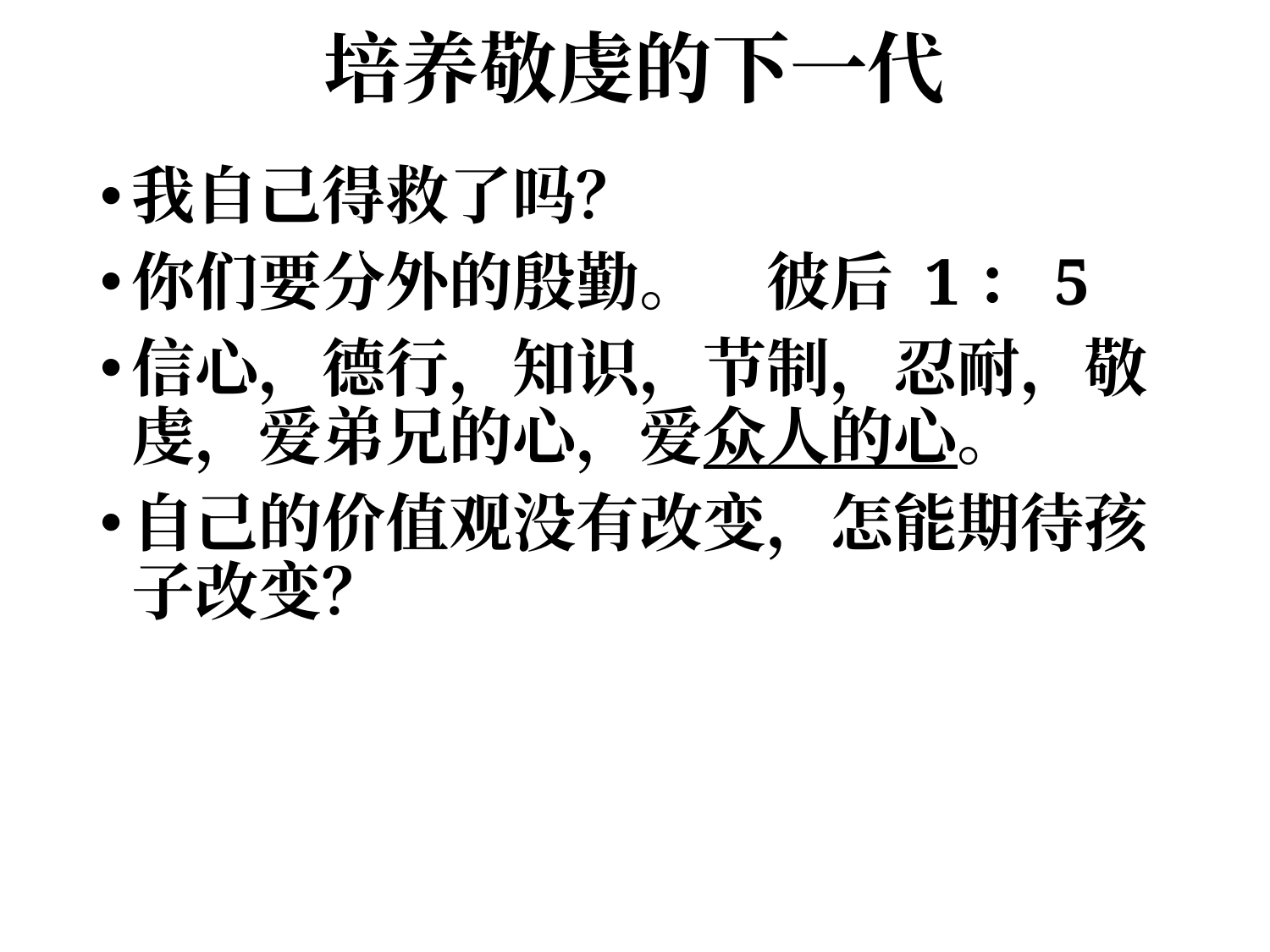

# 培养敬虔的下一代
我自己得救了吗？
你们要分外的殷勤。	彼后 1：5
信心，德行，知识，节制，忍耐，敬虔，爱弟兄的心，爱众人的心。
自己的价值观没有改变，怎能期待孩子改变？